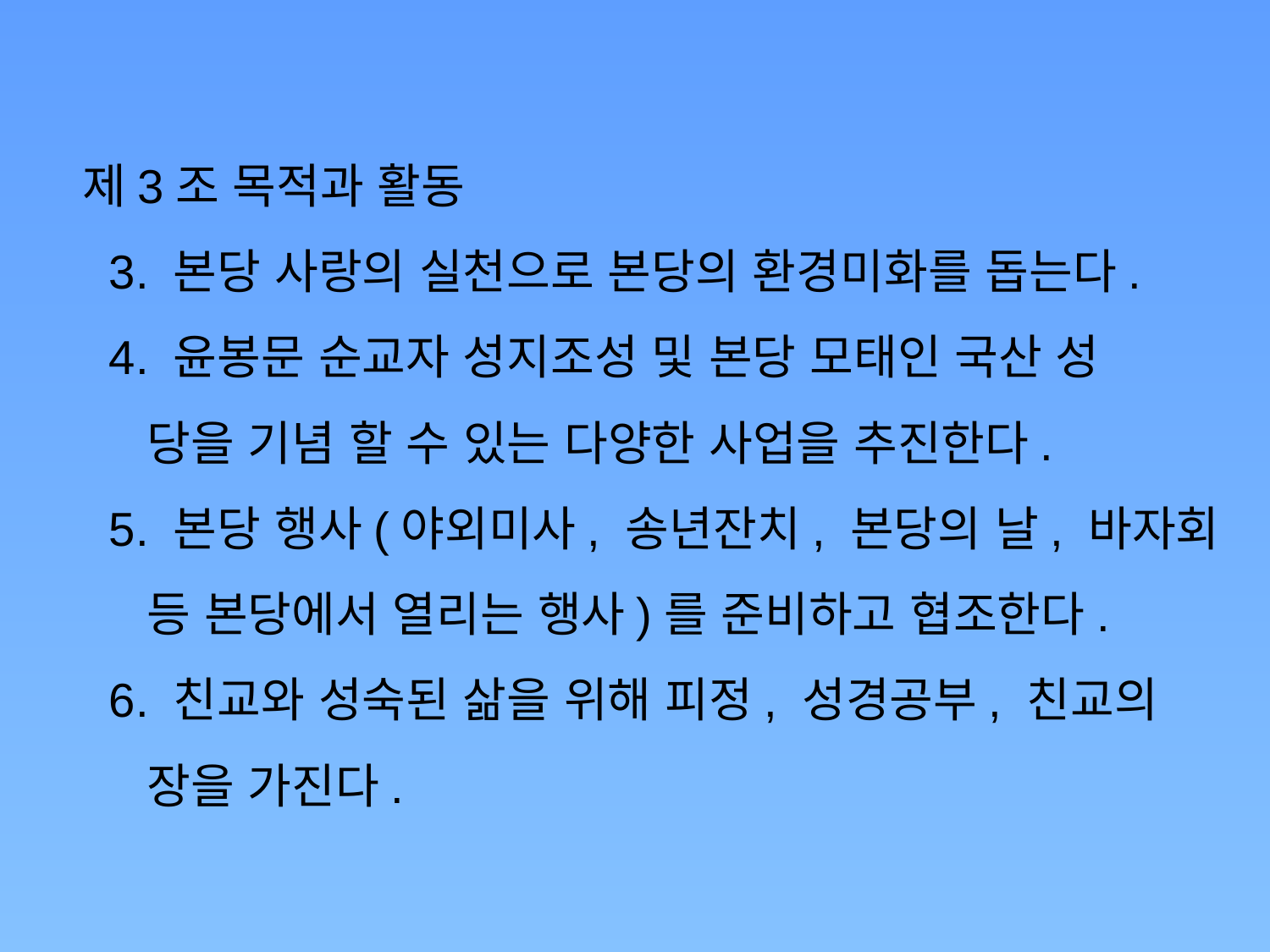

제3조 목적과 활동
  3. 본당 사랑의 실천으로 본당의 환경미화를 돕는다.
  4. 윤봉문 순교자 성지조성 및 본당 모태인 국산 성
    당을 기념 할 수 있는 다양한 사업을 추진한다.
  5. 본당 행사(야외미사, 송년잔치, 본당의 날, 바자회
    등 본당에서 열리는 행사)를 준비하고 협조한다.
  6. 친교와 성숙된 삶을 위해 피정, 성경공부, 친교의
    장을 가진다.